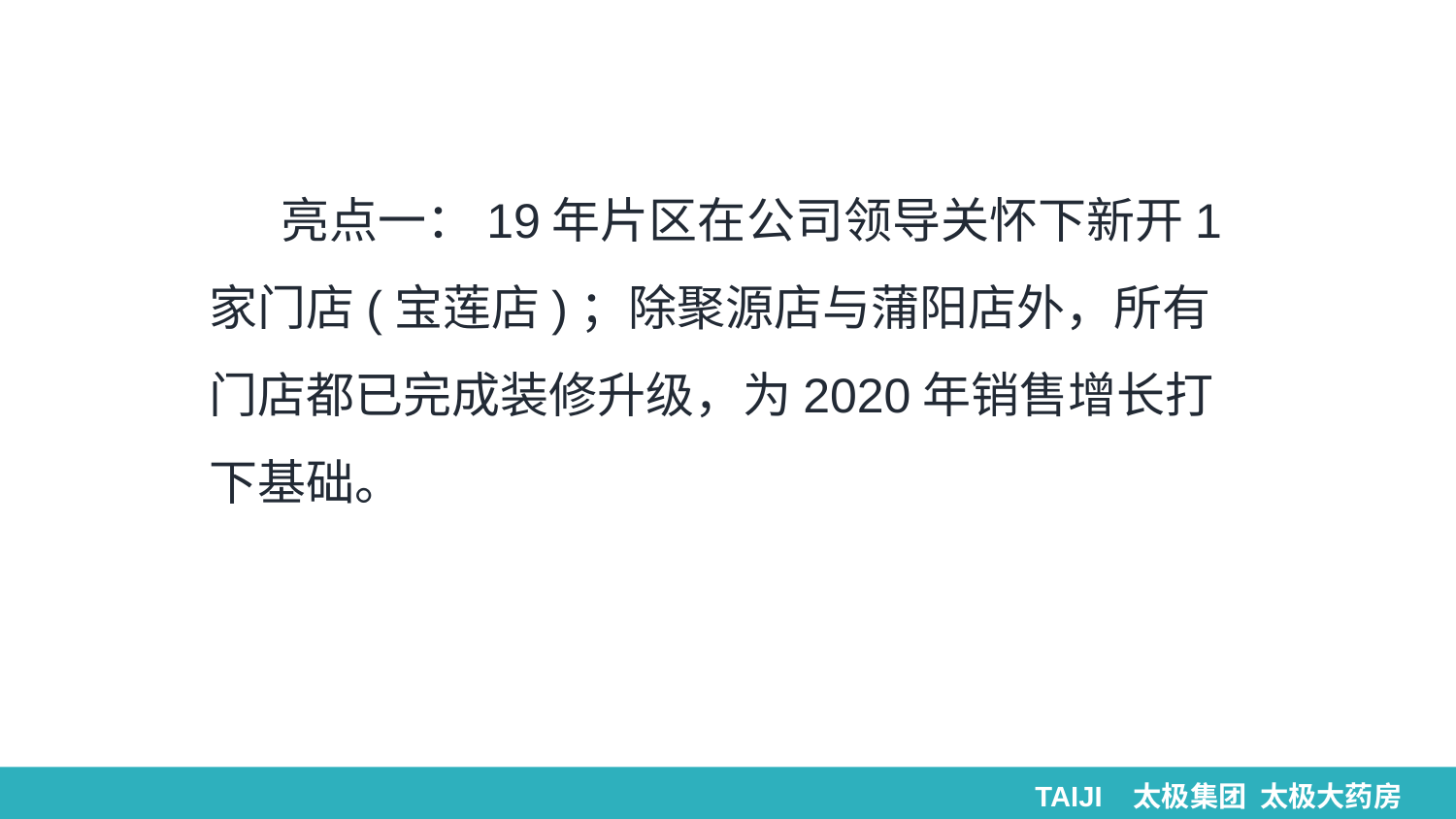

亮点一：19年片区在公司领导关怀下新开1家门店(宝莲店)；除聚源店与蒲阳店外，所有门店都已完成装修升级，为2020年销售增长打下基础。

TAIJI   太极集团  太极大药房